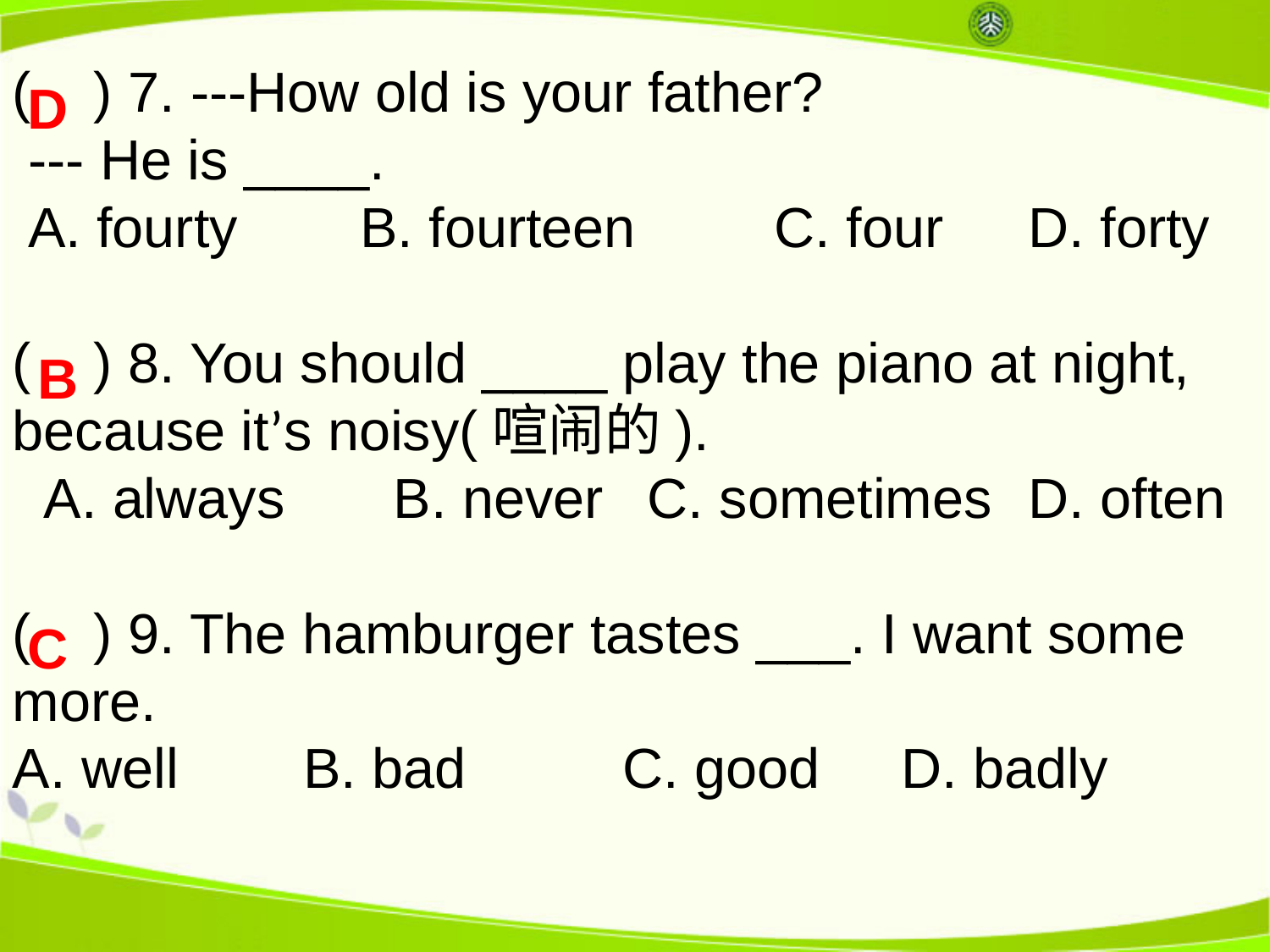

(    ) 7. ---How old is your father?
 --- He is ____.
 A. fourty	      B. fourteen		C. four	D. forty

(    ) 8. You should ____ play the piano at night, because it’s noisy(喧闹的).
  A. always	B. never	C. sometimes	D. often

(    ) 9. The hamburger tastes ___. I want some more.
A. well        B. bad          C. good     	D. badly
D
B
C